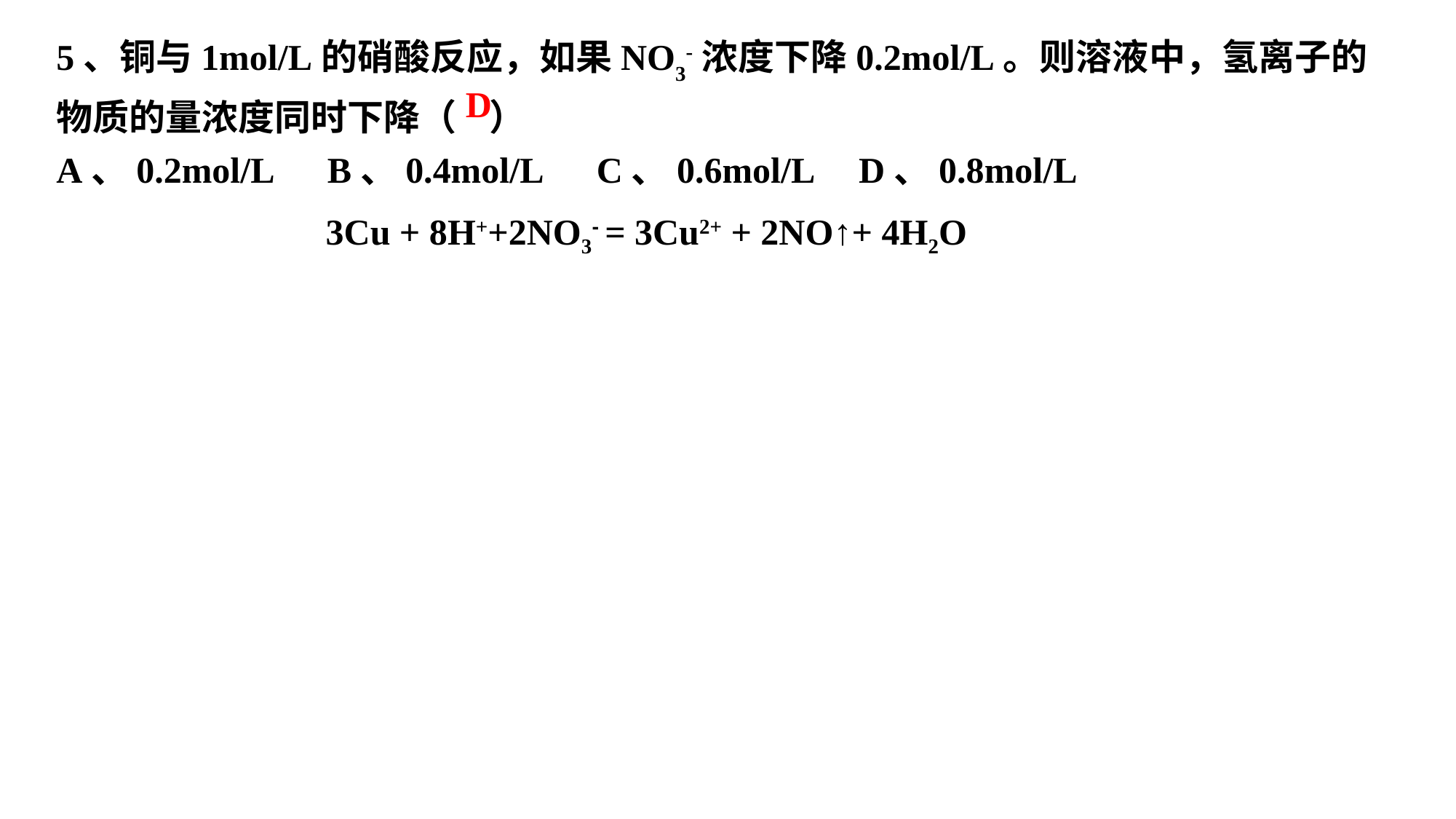

5、铜与1mol/L的硝酸反应，如果NO3-浓度下降0.2mol/L。则溶液中，氢离子的
物质的量浓度同时下降（    ）
A、0.2mol/L      B、0.4mol/L      C、0.6mol/L     D、0.8mol/L
D
3Cu + 8H++2NO3- = 3Cu2+ + 2NO↑+ 4H2O